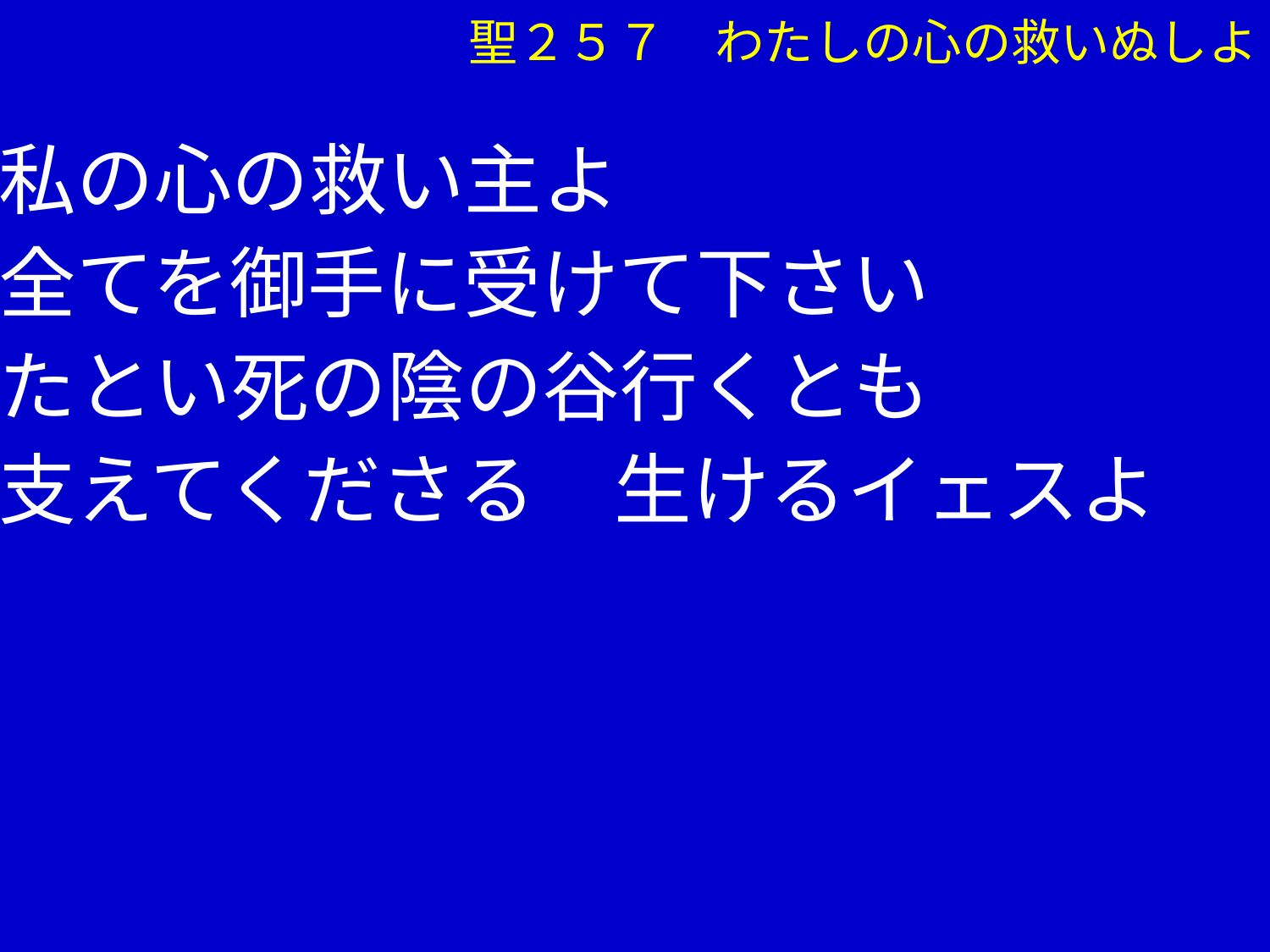

聖２５７　わたしの心の救いぬしよ
　 私の心の救い主よ
　 全てを御手に受けて下さい
　 たとい死の陰の谷行くとも
　 支えてくださる　生けるイェスよ